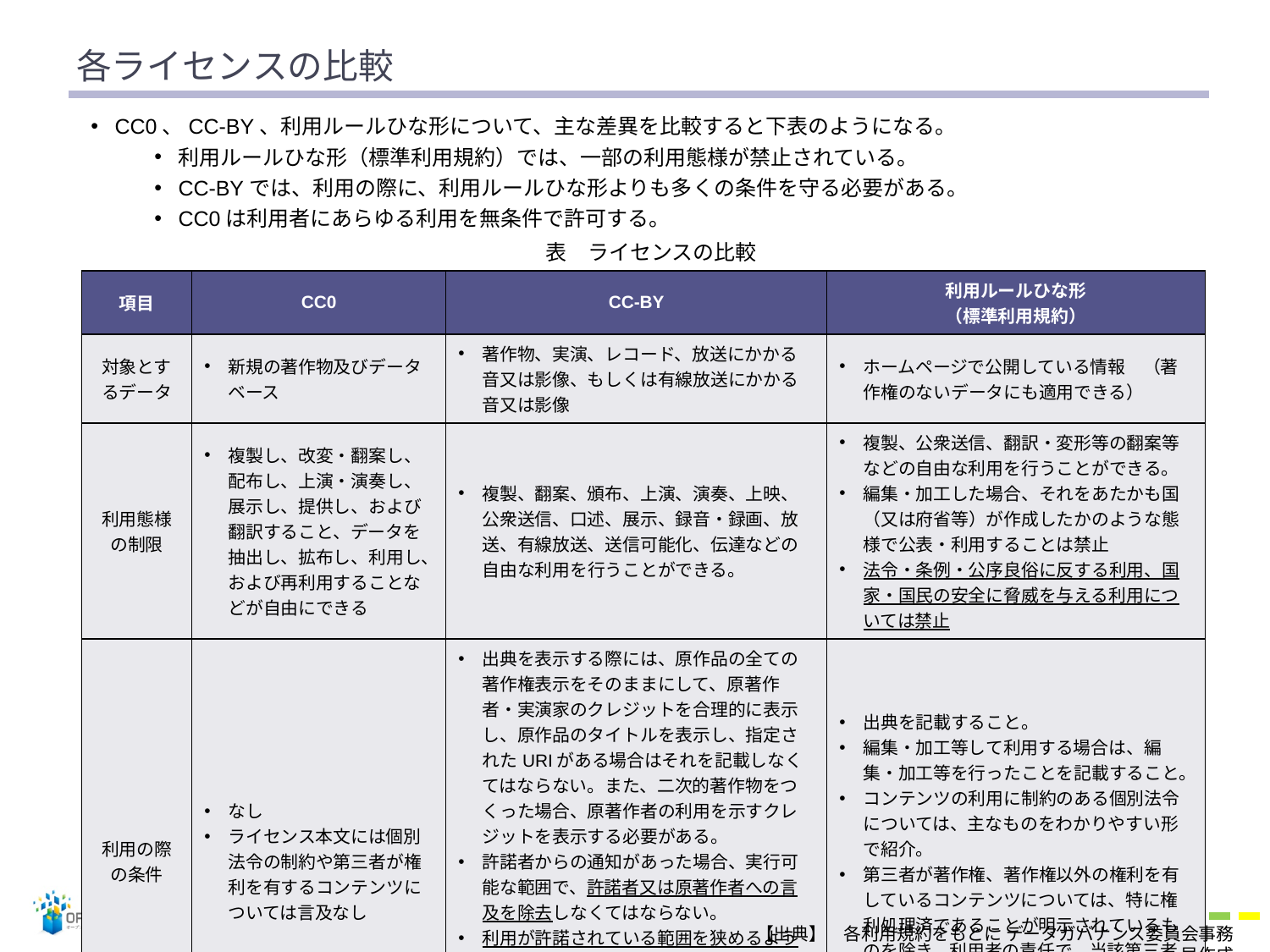

# 各ライセンスの比較
CC0、CC-BY、利用ルールひな形について、主な差異を比較すると下表のようになる。
利用ルールひな形（標準利用規約）では、一部の利用態様が禁止されている。
CC-BYでは、利用の際に、利用ルールひな形よりも多くの条件を守る必要がある。
CC0は利用者にあらゆる利用を無条件で許可する。
表　ライセンスの比較
| 項目 | CC0 | CC-BY | 利用ルールひな形 （標準利用規約） |
| --- | --- | --- | --- |
| 対象とするデータ | 新規の著作物及びデータベース | 著作物、実演、レコード、放送にかかる音又は影像、もしくは有線放送にかかる音又は影像 | ホームページで公開している情報　（著作権のないデータにも適用できる） |
| 利用態様の制限 | 複製し、改変・翻案し、配布し、上演・演奏し、展示し、提供し、および翻訳すること、データを抽出し、拡布し、利用し、および再利用することなどが自由にできる | 複製、翻案、頒布、上演、演奏、上映、公衆送信、口述、展示、録音・録画、放送、有線放送、送信可能化、伝達などの自由な利用を行うことができる。 | 複製、公衆送信、翻訳・変形等の翻案等などの自由な利用を行うことができる。 編集・加工した場合、それをあたかも国（又は府省等）が作成したかのような態様で公表・利用することは禁止 法令・条例・公序良俗に反する利用、国家・国民の安全に脅威を与える利用については禁止 |
| 利用の際の条件 | なし ライセンス本文には個別法令の制約や第三者が権利を有するコンテンツについては言及なし | 出典を表示する際には、原作品の全ての著作権表示をそのままにして、原著作者・実演家のクレジットを合理的に表示し、原作品のタイトルを表示し、指定されたURIがある場合はそれを記載しなくてはならない。また、二次的著作物をつくった場合、原著作者の利用を示すクレジットを表示する必要がある。 許諾者からの通知があった場合、実行可能な範囲で、許諾者又は原著作者への言及を除去しなくてはならない。 利用が許諾されている範囲を狭めるような形でコピーコントロールを行ってはならない。 ライセンス本文には個別法令の制約や第三者が権利を有するコンテンツについては言及なし | 出典を記載すること。 編集・加工等して利用する場合は、編集・加工等を行ったことを記載すること。 コンテンツの利用に制約のある個別法令については、主なものをわかりやすい形で紹介。 第三者が著作権、著作権以外の権利を有しているコンテンツについては、特に権利処理済であることが明示されているものを除き、利用者の責任で、当該第三者から利用の許諾を得る必要があることを分かりやすい形で説明。 |
31
【出典】　各利用規約をもとに データガバナンス委員会事務局作成